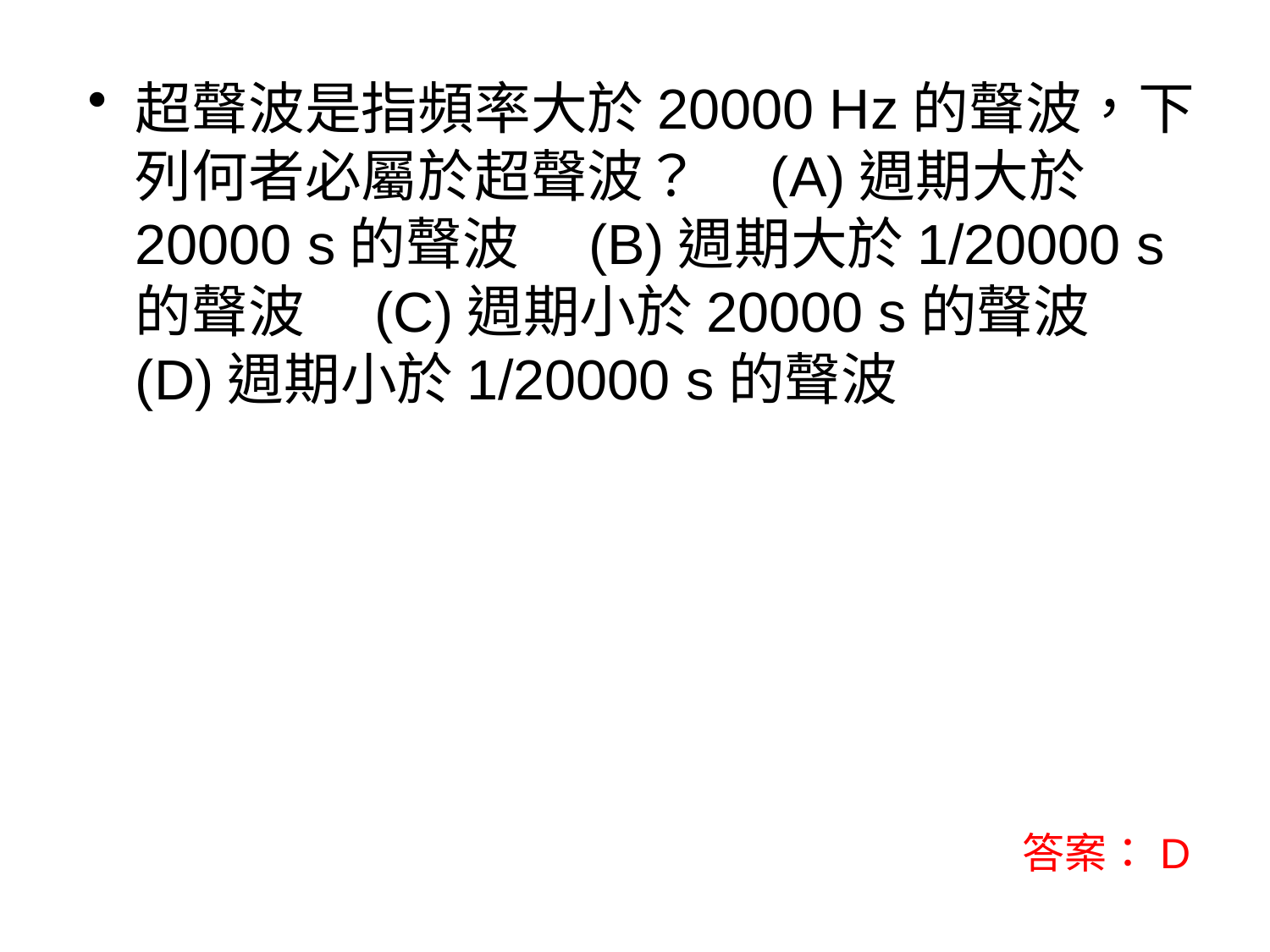

超聲波是指頻率大於20000 Hz的聲波，下列何者必屬於超聲波？ (A)週期大於20000 s的聲波　(B)週期大於1/20000 s的聲波 (C)週期小於20000 s的聲波　(D)週期小於1/20000 s的聲波
答案：D